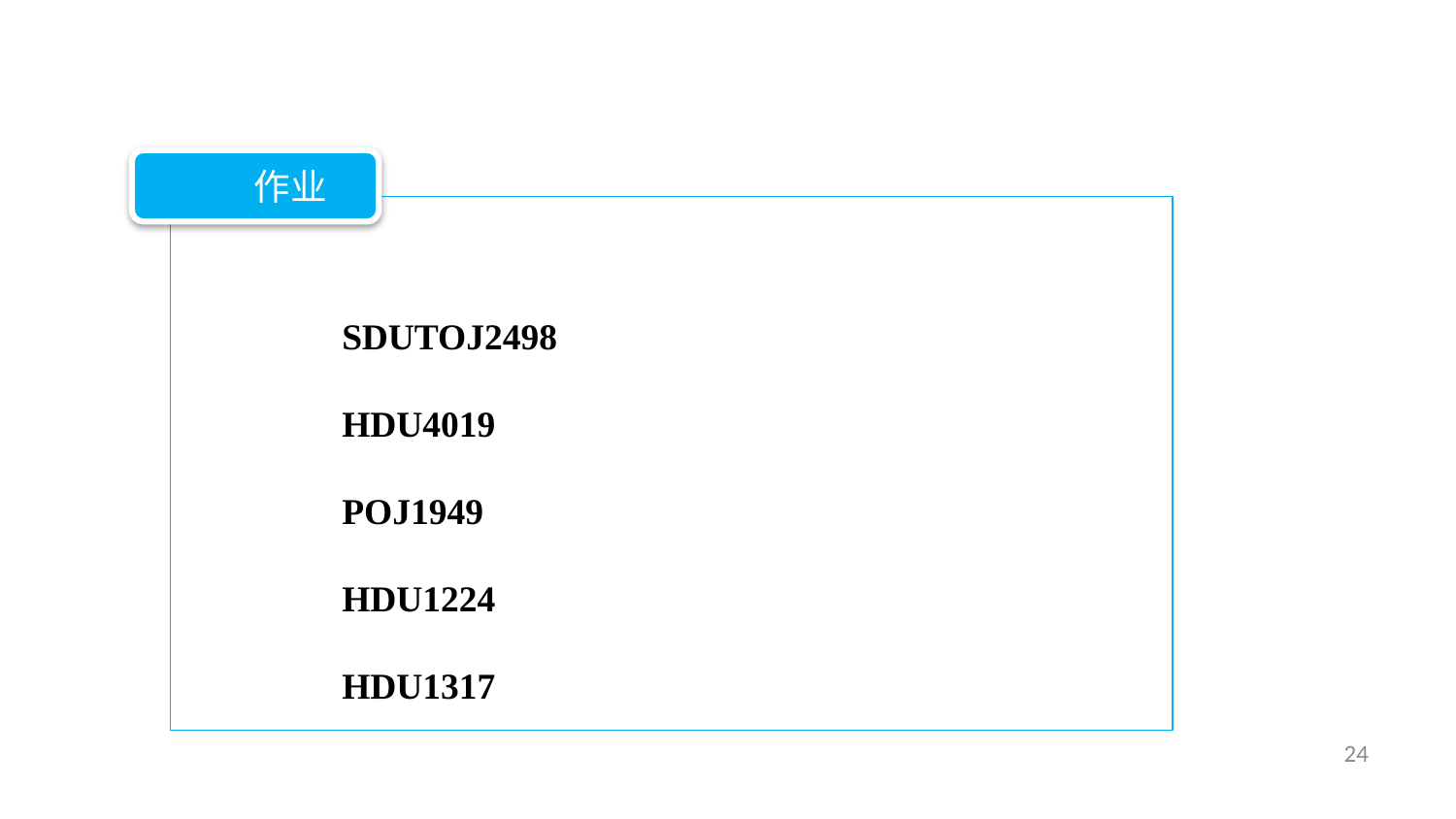

作业
SDUTOJ2498
HDU4019
POJ1949
HDU1224
HDU1317
24